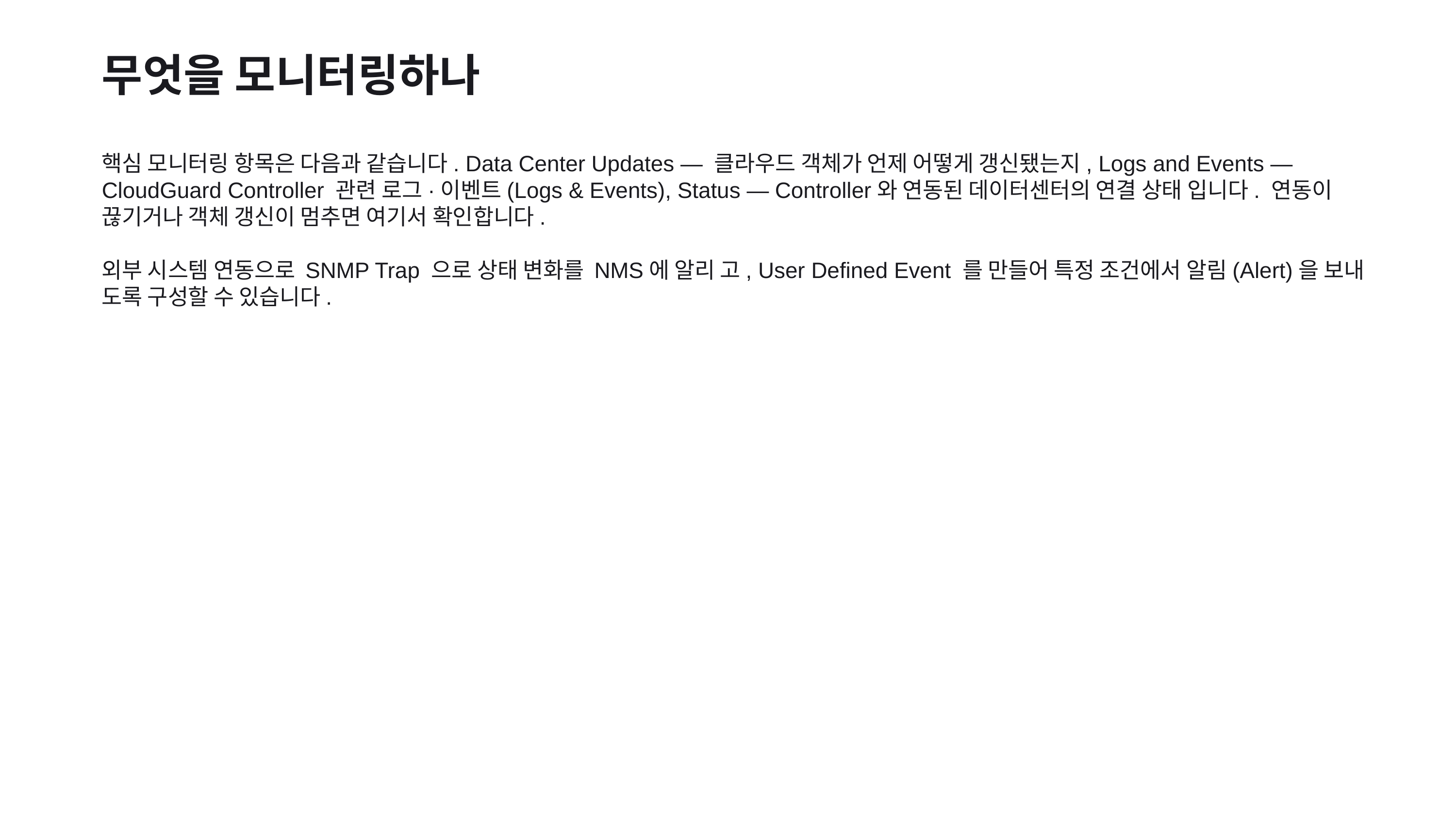

무엇을 모니터링하나
핵심 모니터링 항목은 다음과 같습니다. Data Center Updates — 클라우드 객체가 언제 어떻게 갱신됐는지, Logs and Events — CloudGuard Controller 관련 로그·이벤트(Logs & Events), Status — Controller와 연동된 데이터센터의 연결 상태 입니다. 연동이 끊기거나 객체 갱신이 멈추면 여기서 확인합니다.

외부 시스템 연동으로 SNMP Trap 으로 상태 변화를 NMS에 알리 고, User Defined Event 를 만들어 특정 조건에서 알림(Alert)을 보내 도록 구성할 수 있습니다.